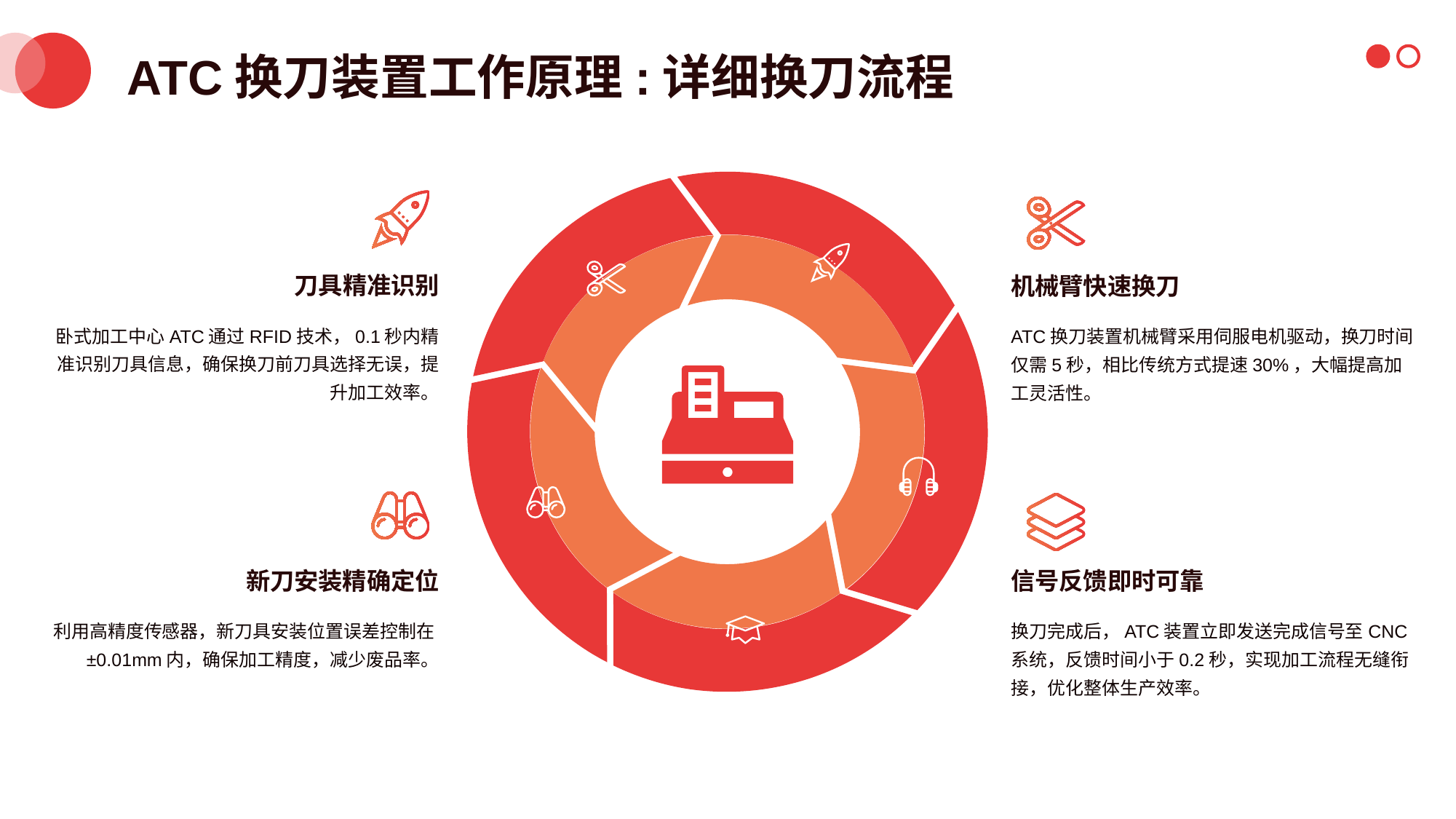

ATC换刀装置工作原理:详细换刀流程

刀具精准识别
机械臂快速换刀

卧式加工中心ATC通过RFID技术，0.1秒内精准识别刀具信息，确保换刀前刀具选择无误，提升加工效率。
ATC换刀装置机械臂采用伺服电机驱动，换刀时间仅需5秒，相比传统方式提速30%，大幅提高加工灵活性。

新刀安装精确定位
信号反馈即时可靠
利用高精度传感器，新刀具安装位置误差控制在±0.01mm内，确保加工精度，减少废品率。
换刀完成后，ATC装置立即发送完成信号至CNC系统，反馈时间小于0.2秒，实现加工流程无缝衔接，优化整体生产效率。